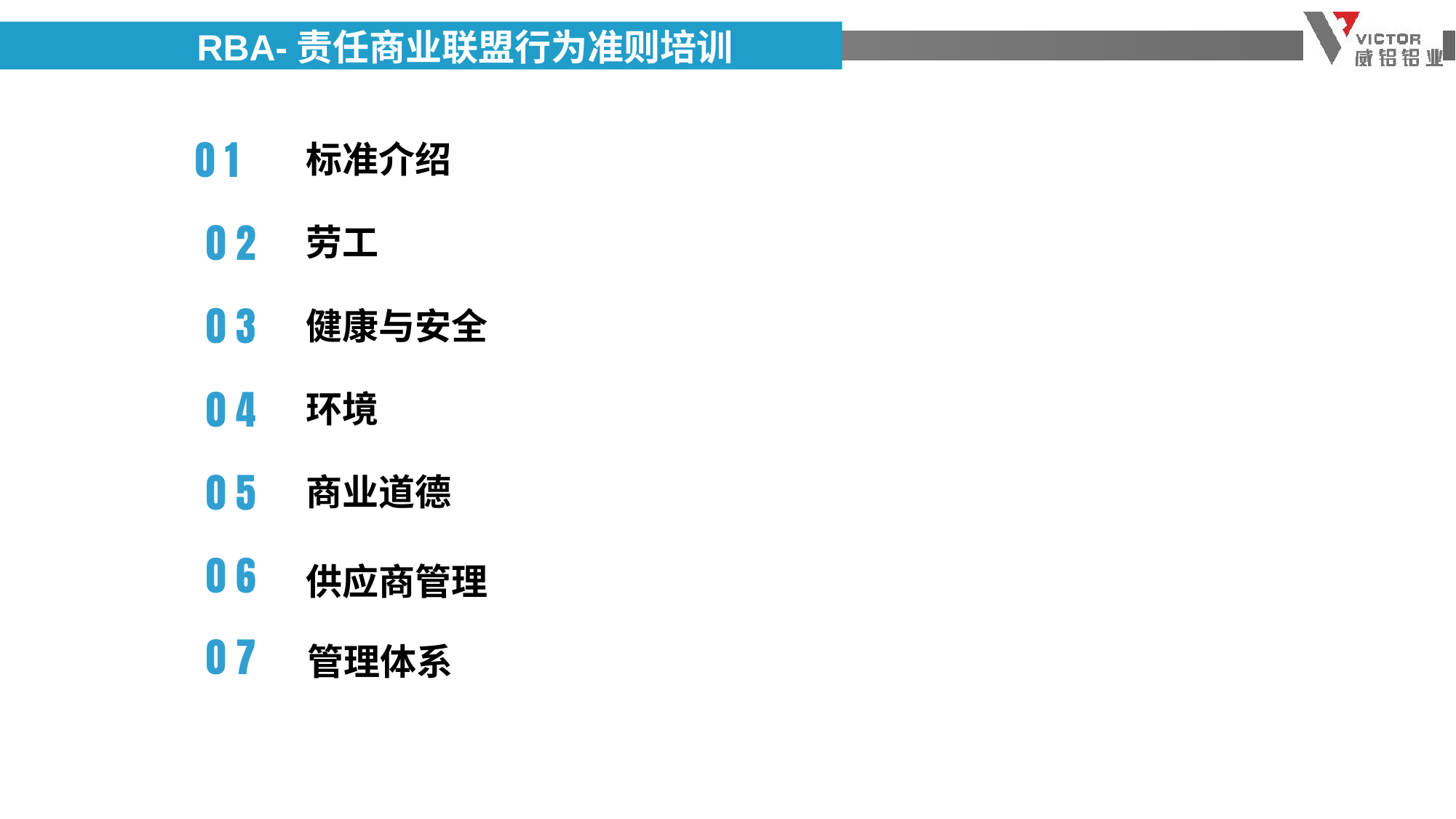

RBA-责任商业联盟行为准则培训
0 1
标准介绍
0 2
劳工
0 3
健康与安全
0 4
环境
0 5
商业道德
0 6
供应商管理
0 7
管理体系